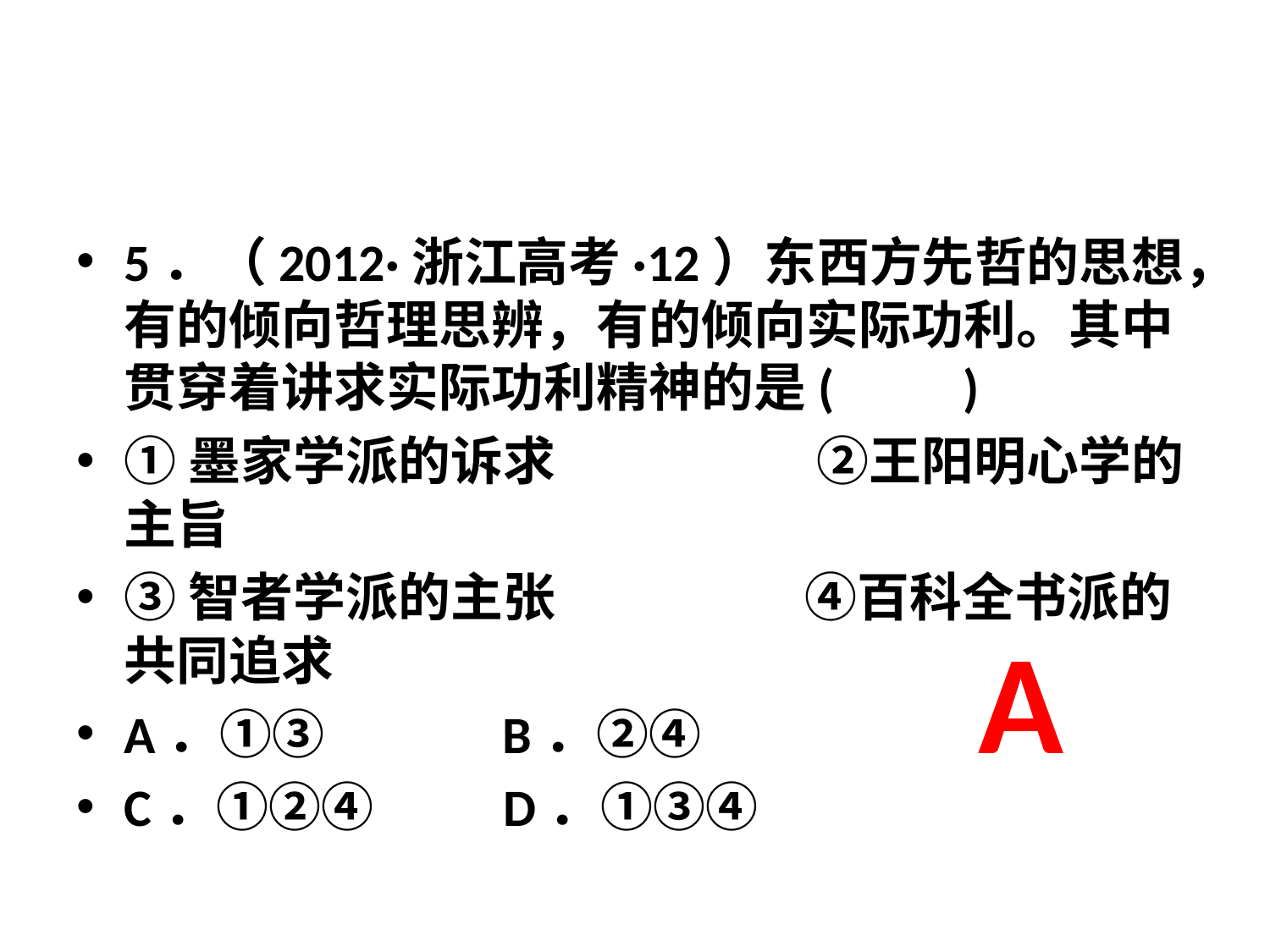

#
5．（2012·浙江高考·12）东西方先哲的思想，有的倾向哲理思辨，有的倾向实际功利。其中贯穿着讲求实际功利精神的是(　　)
①墨家学派的诉求                      ②王阳明心学的主旨
③智者学派的主张                     ④百科全书派的共同追求
A．①③              B．②④
C．①②④          D．①③④

A